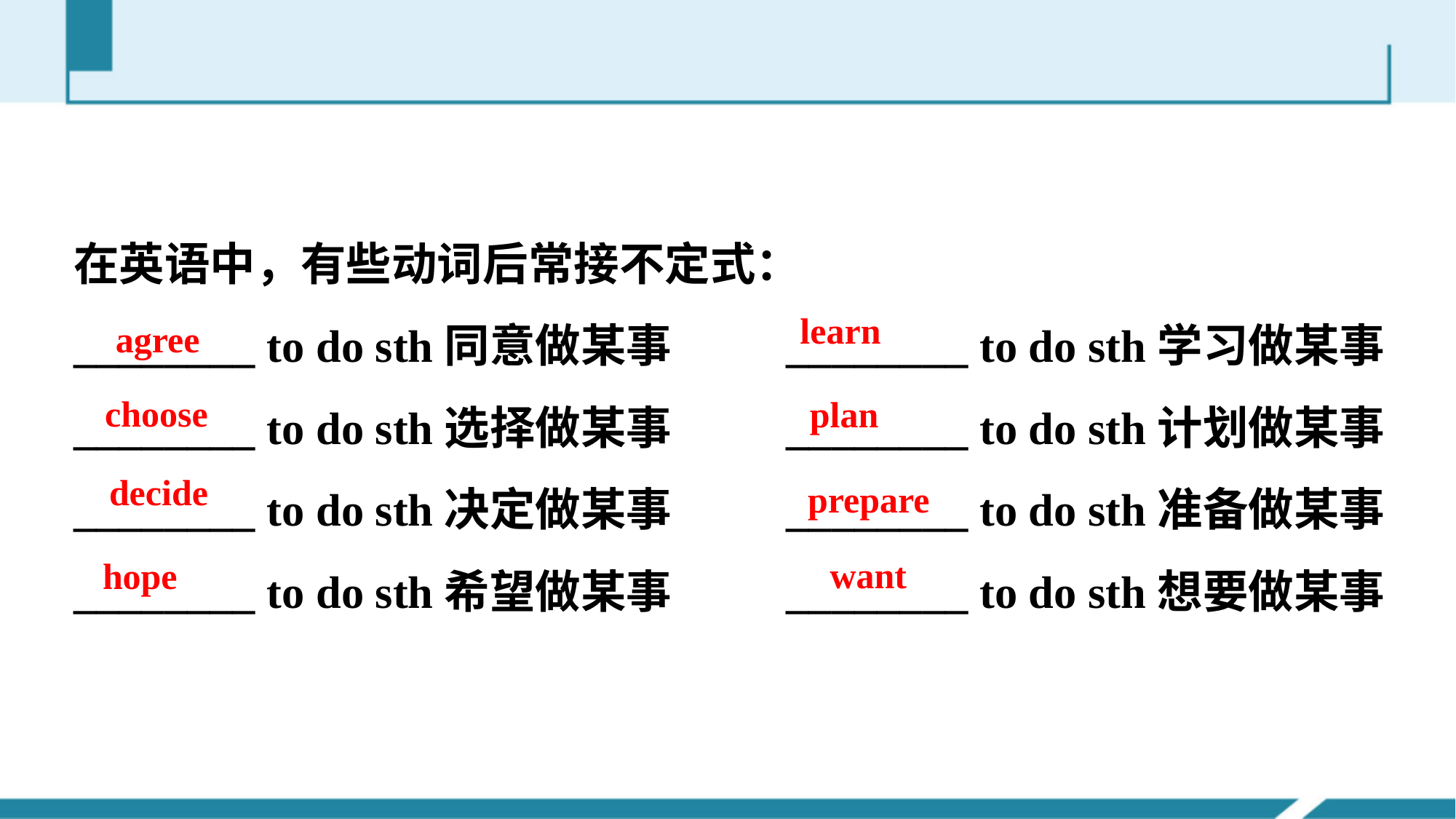

在英语中，有些动词后常接不定式：
________ to do sth同意做某事          ________ to do sth学习做某事
________ to do sth选择做某事          ________ to do sth计划做某事
________ to do sth决定做某事          ________ to do sth准备做某事
________ to do sth希望做某事          ________ to do sth想要做某事
learn
agree
choose
plan
decide
prepare
want
hope